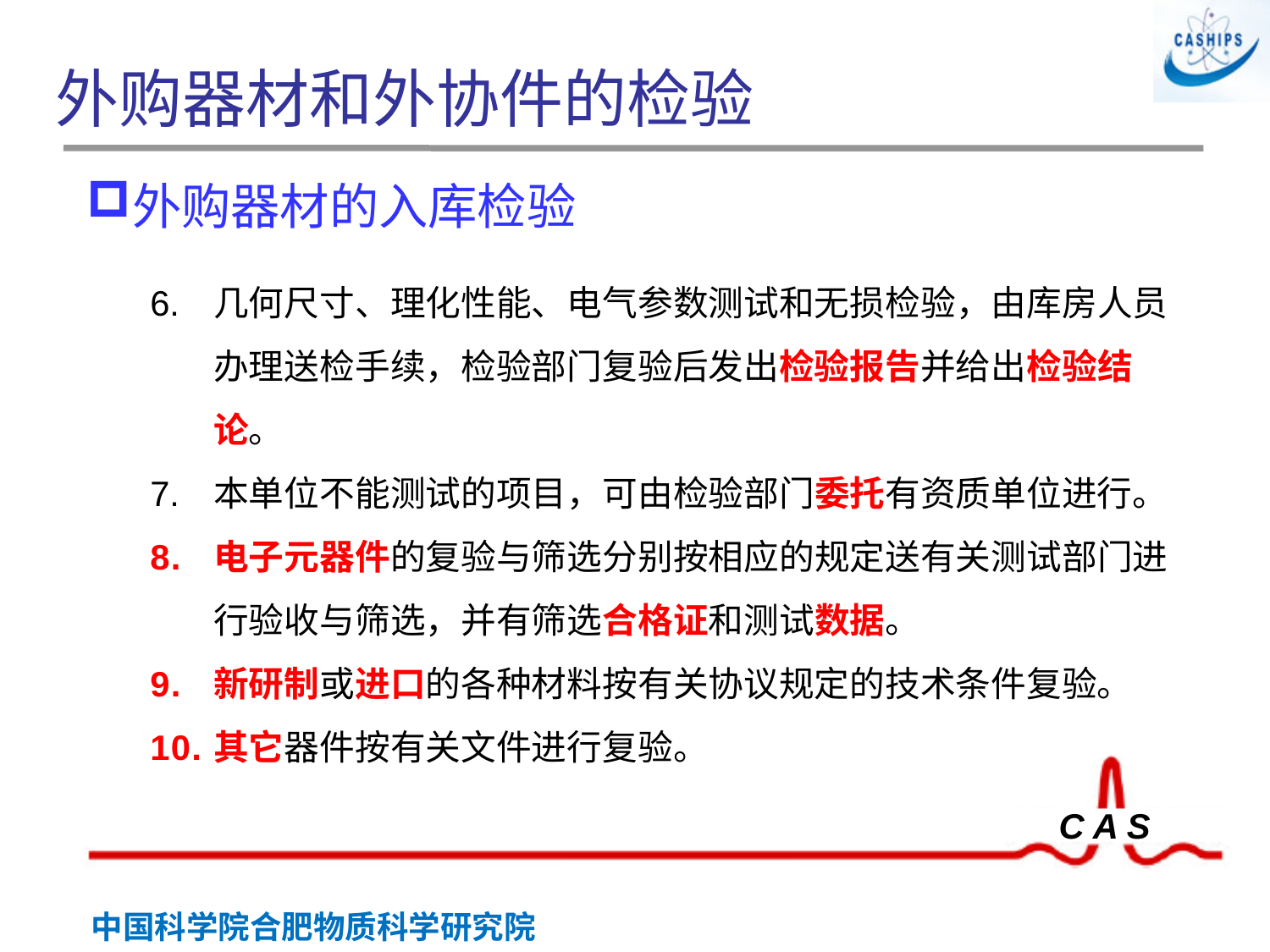

# 外购器材和外协件的检验
外购器材的入库检验

几何尺寸、理化性能、电气参数测试和无损检验，由库房人员办理送检手续，检验部门复验后发出检验报告并给出检验结论。
本单位不能测试的项目，可由检验部门委托有资质单位进行。
电子元器件的复验与筛选分别按相应的规定送有关测试部门进行验收与筛选，并有筛选合格证和测试数据。
新研制或进口的各种材料按有关协议规定的技术条件复验。
其它器件按有关文件进行复验。
  胶印章
钢印章
封印章